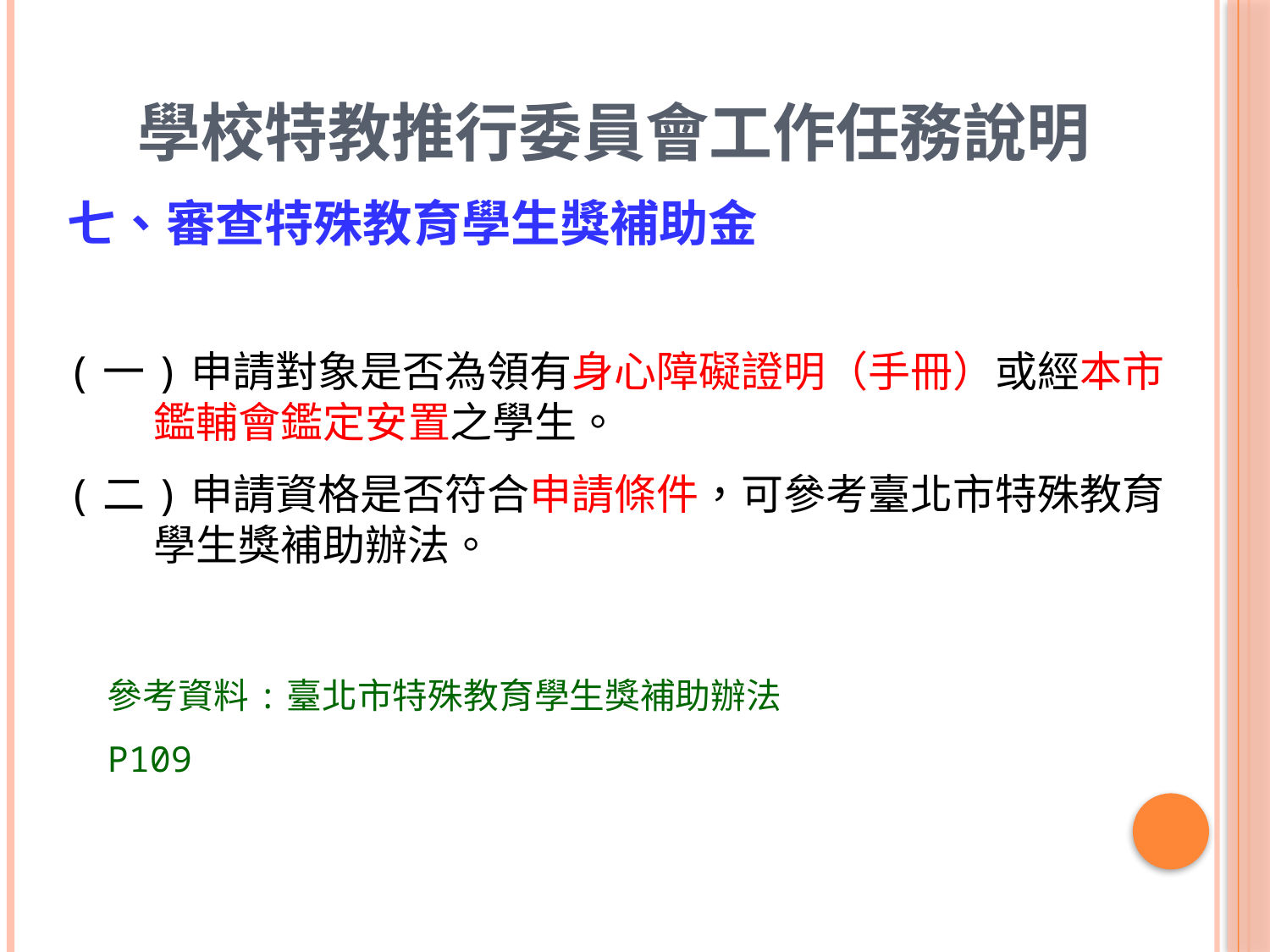

# 學校特教推行委員會工作任務說明
七、審查特殊教育學生獎補助金

(一)申請對象是否為領有身心障礙證明（手冊）或經本市鑑輔會鑑定安置之學生。
(二)申請資格是否符合申請條件，可參考臺北市特殊教育學生獎補助辦法。

參考資料:臺北市特殊教育學生獎補助辦法  P109